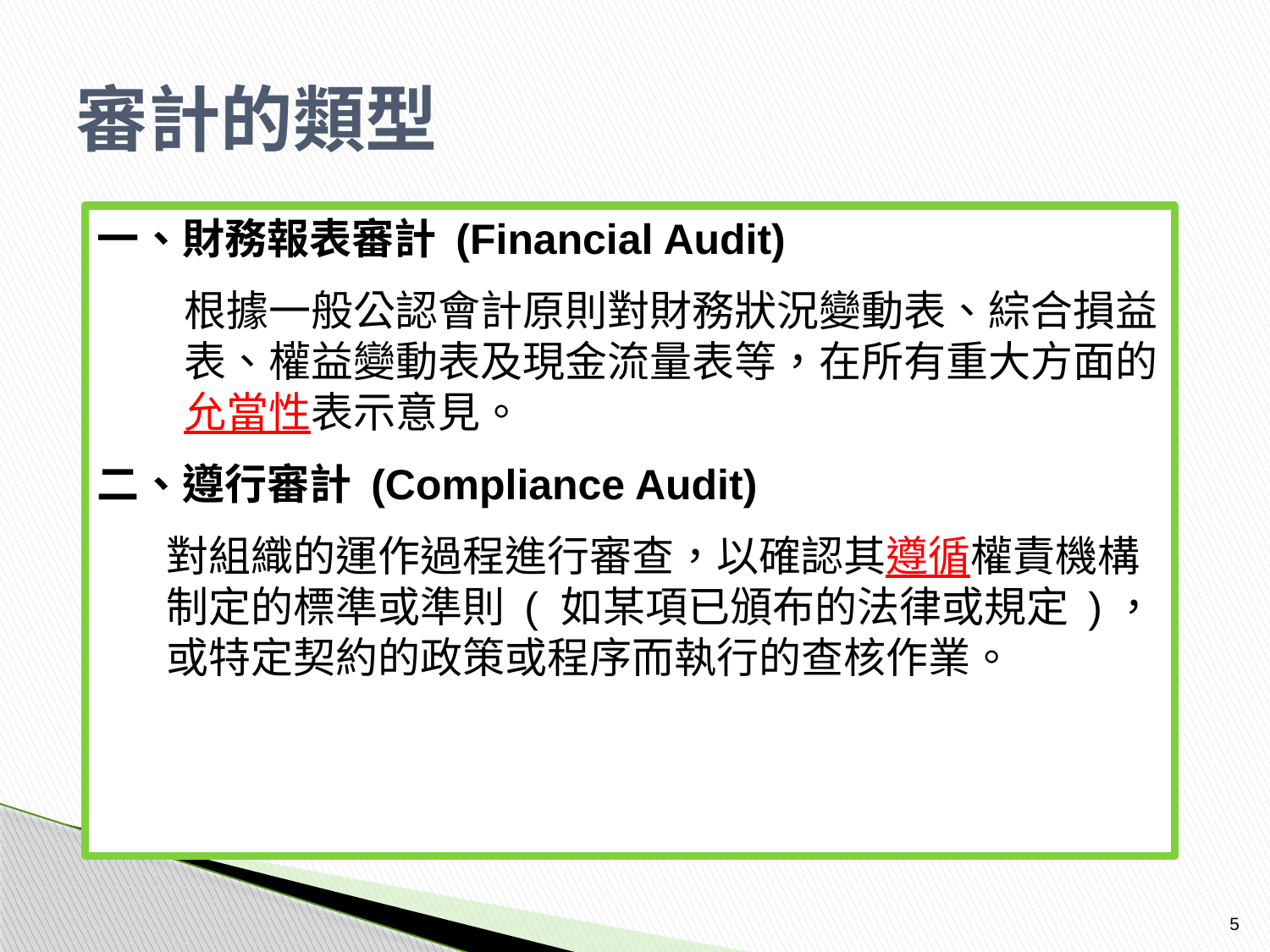

# 審計的類型
一、財務報表審計 (Financial Audit)
 	根據一般公認會計原則對財務狀況變動表、綜合損益表、權益變動表及現金流量表等，在所有重大方面的允當性表示意見。
二、遵行審計 (Compliance Audit)
對組織的運作過程進行審查，以確認其遵循權責機構   制定的標準或準則 ( 如某項已頒布的法律或規定 )，或特定契約的政策或程序而執行的查核作業。

5